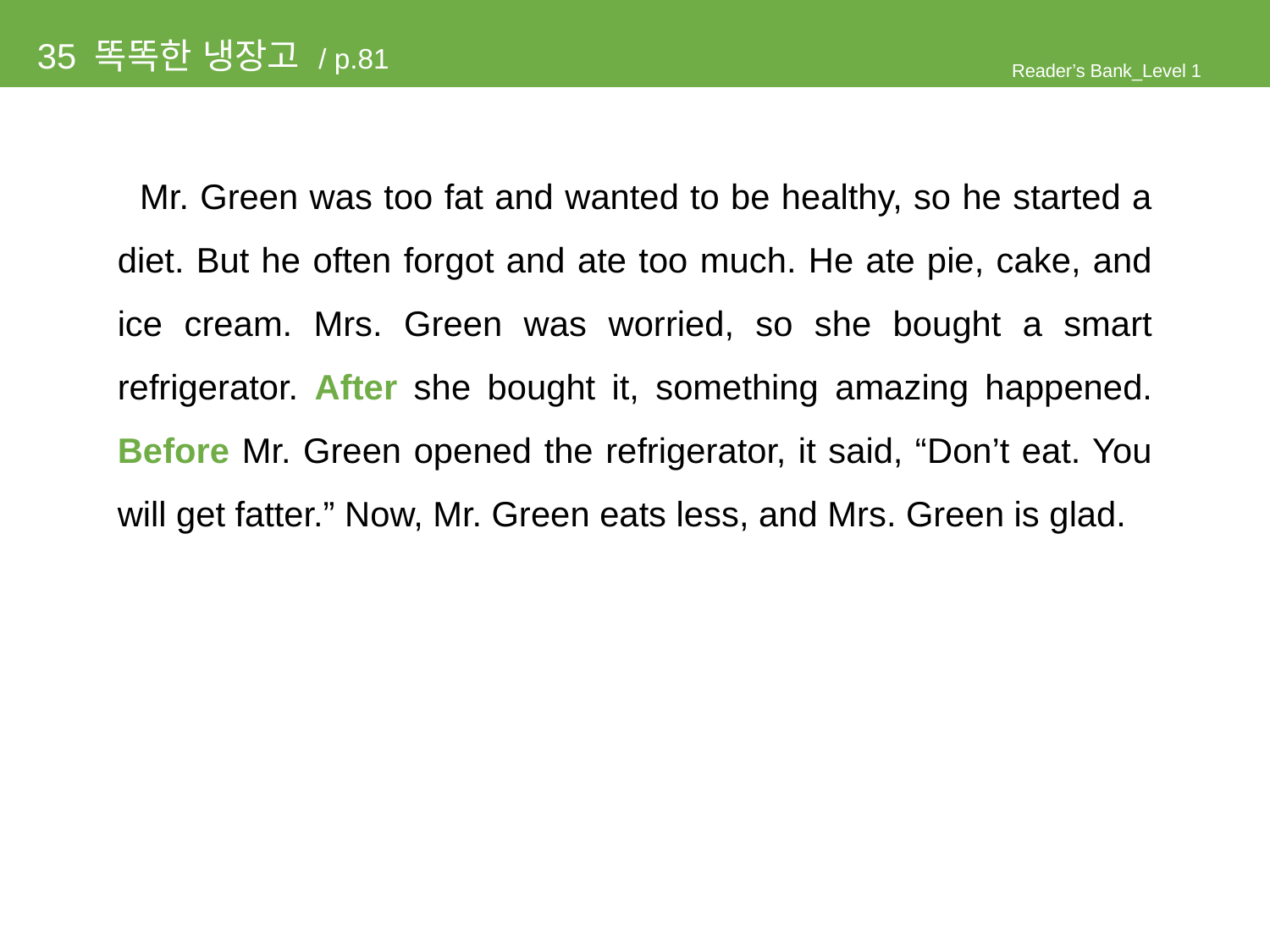

# 35 똑똑한 냉장고 / p.81
Reader’s Bank_Level 1
  Mr. Green was too fat and wanted to be healthy, so he started a diet. But he often forgot and ate too much. He ate pie, cake, and ice cream. Mrs. Green was worried, so she bought a smart refrigerator. After she bought it, something amazing happened. Before Mr. Green opened the refrigerator, it said, “Don’t eat. You will get fatter.” Now, Mr. Green eats less, and Mrs. Green is glad.